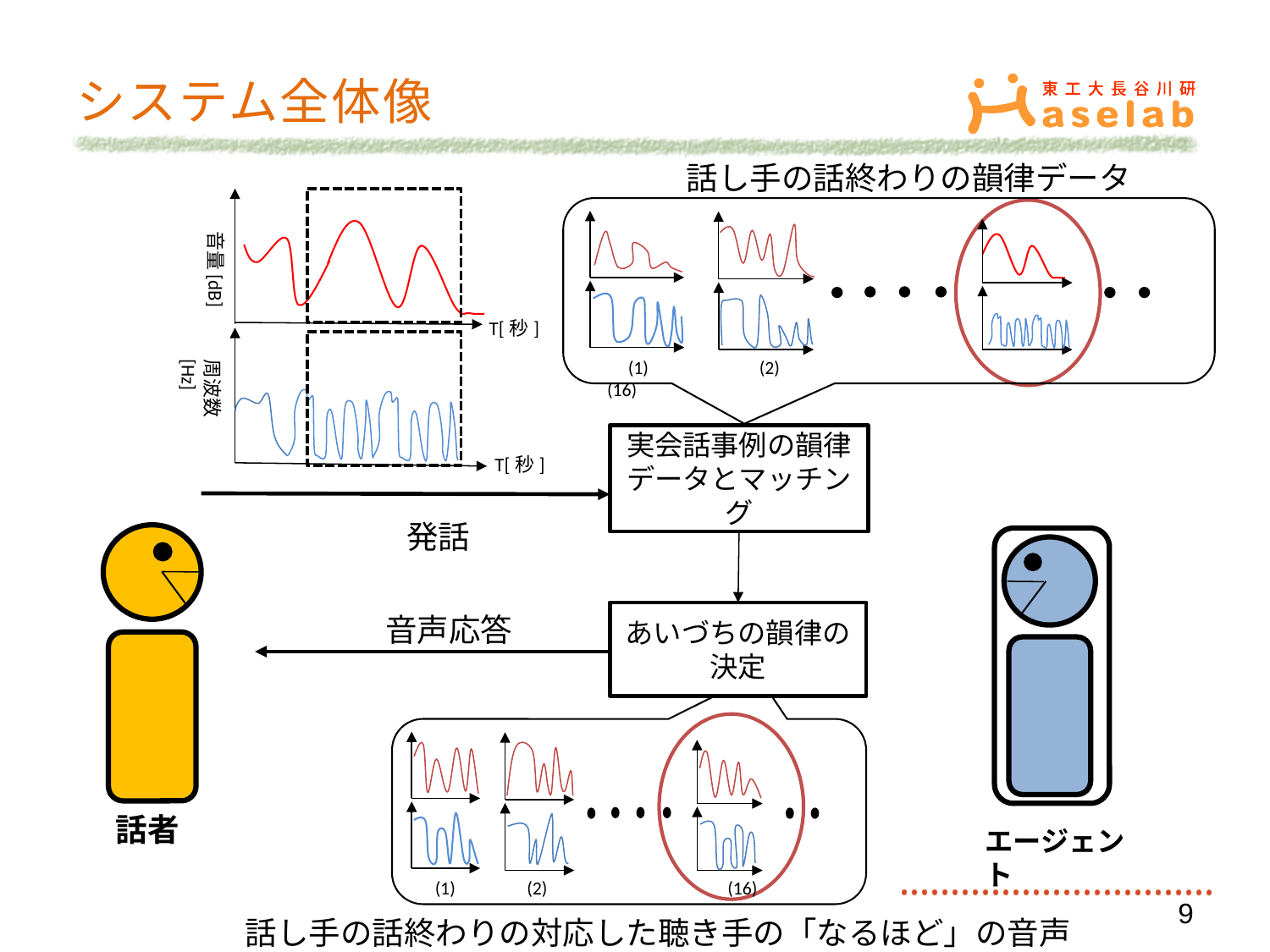

# システム全体像
話し手の話終わりの韻律データ

     (1)	      (2)		　　 (16)

音量[dB]

T[秒]
周波数[Hz]
実会話事例の韻律データとマッチング
T[秒]
発話

エージェント
あいづちの韻律の決定
音声応答

     (1)                 (2)   	  　      (16)

話者
9
話し手の話終わりの対応した聴き手の「なるほど」の音声データ